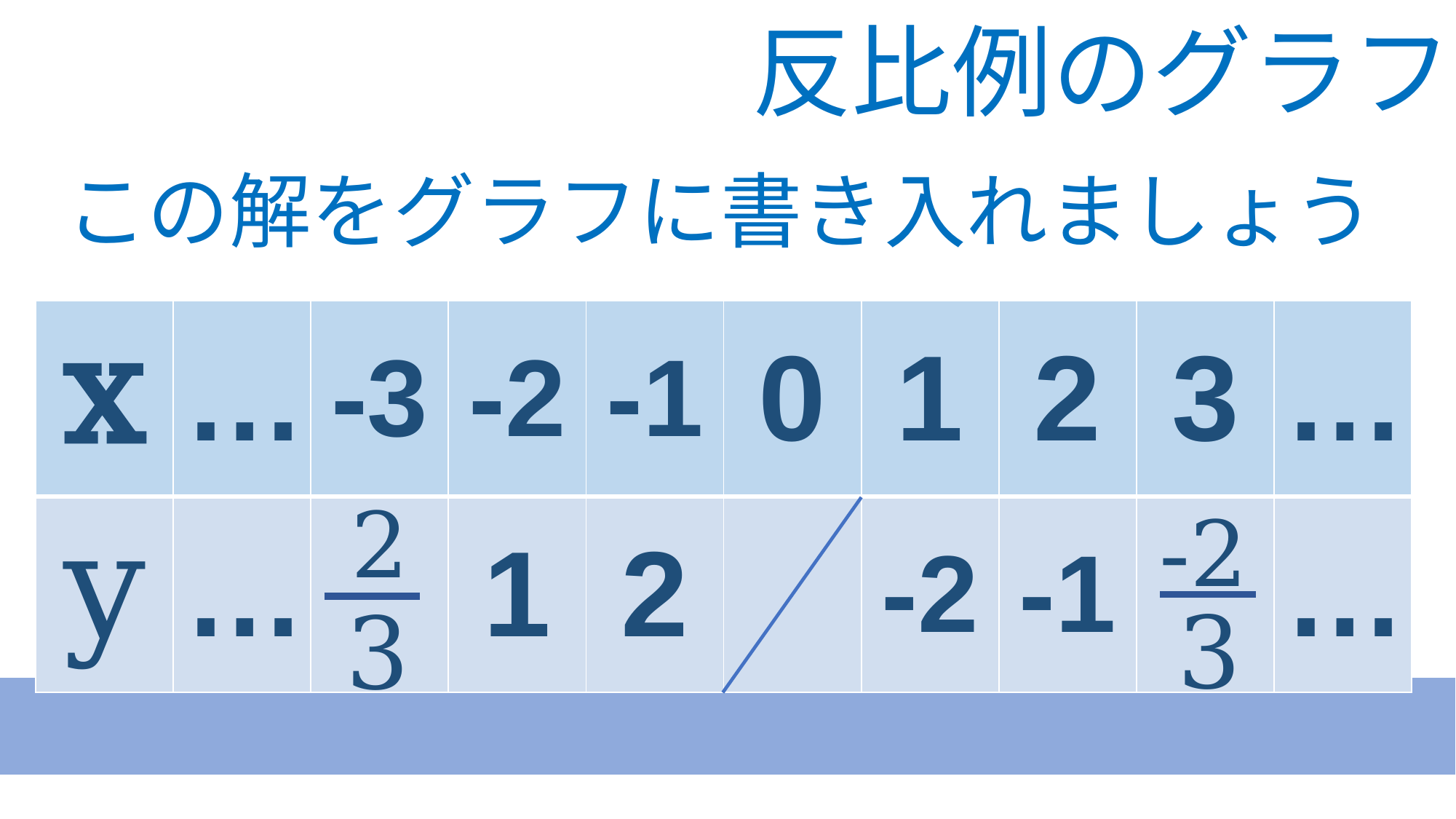

反比例のグラフ

この解をグラフに書き入れましょう
| x | … | -3 | -2 | -1 | 0 | 1 | 2 | 3 | … |
| --- | --- | --- | --- | --- | --- | --- | --- | --- | --- |
| y | … |  | 1 | 2 |  | -2 | -1 |  | … |
2
3
-2
3